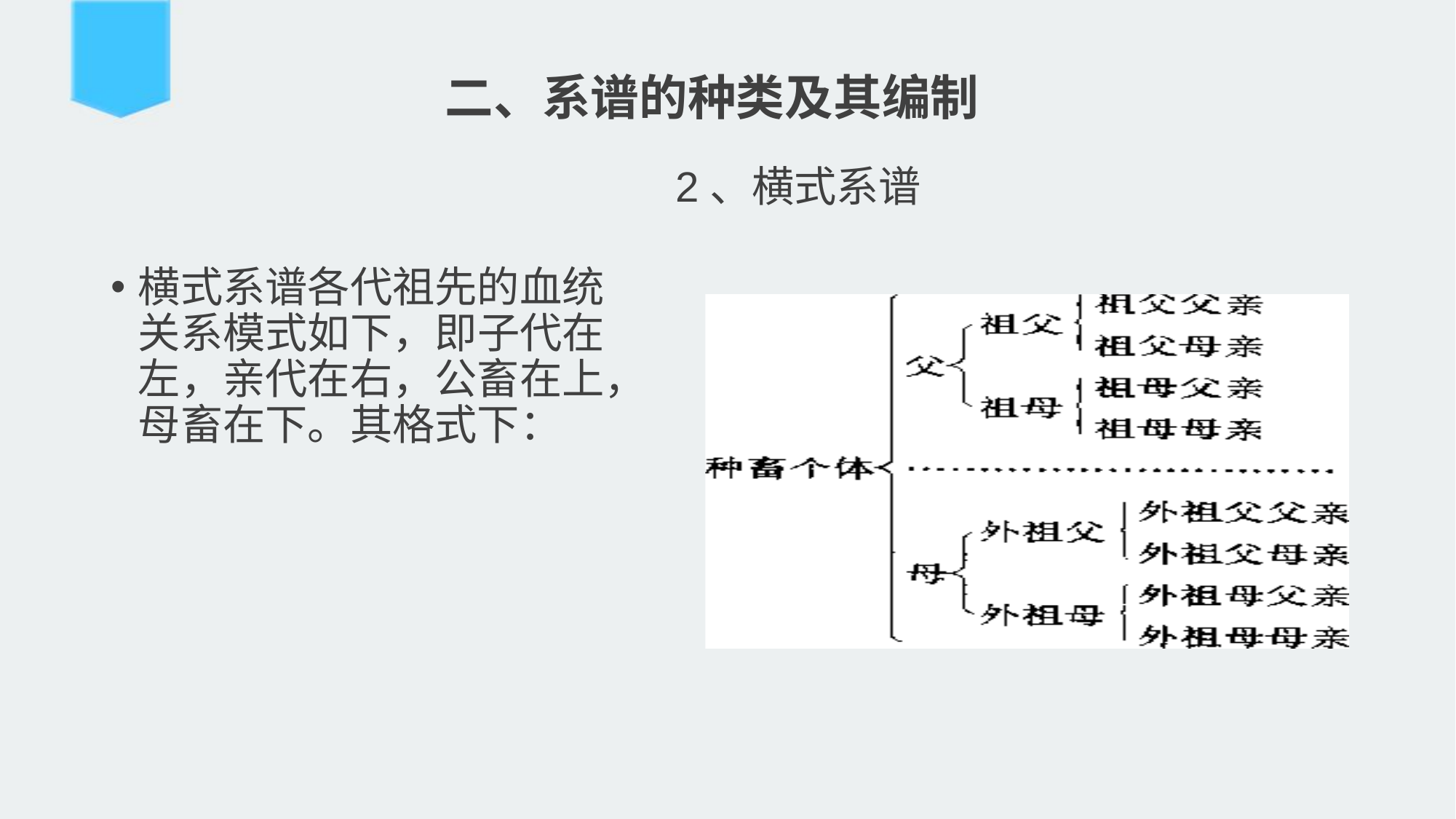

# 二、系谱的种类及其编制
2、横式系谱
横式系谱各代祖先的血统关系模式如下，即子代在左，亲代在右，公畜在上，母畜在下。其格式下：